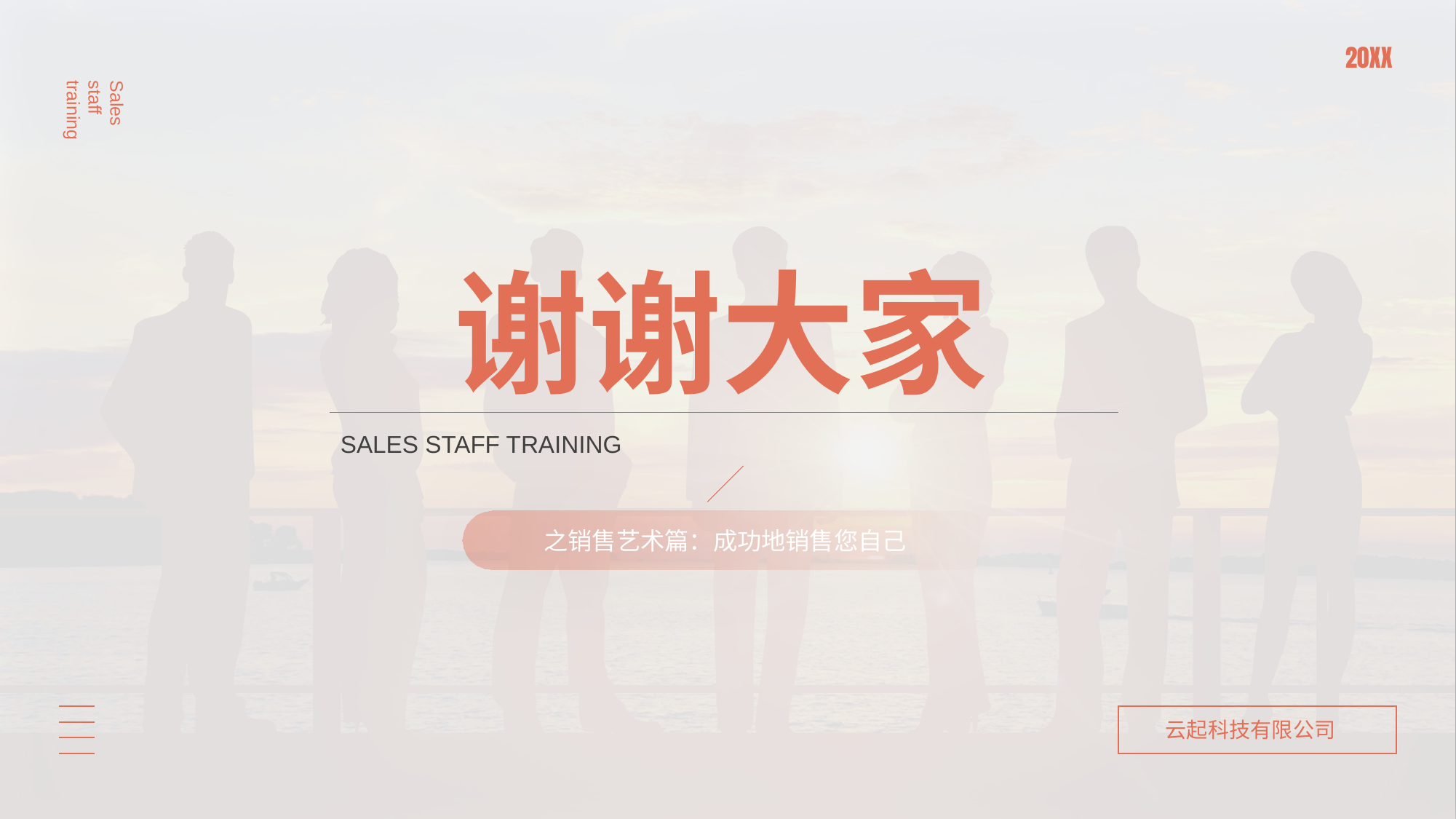

20XX
Sales staff training

谢谢大家
SALES STAFF TRAINING

之销售艺术篇：成功地销售您自己

云起科技有限公司